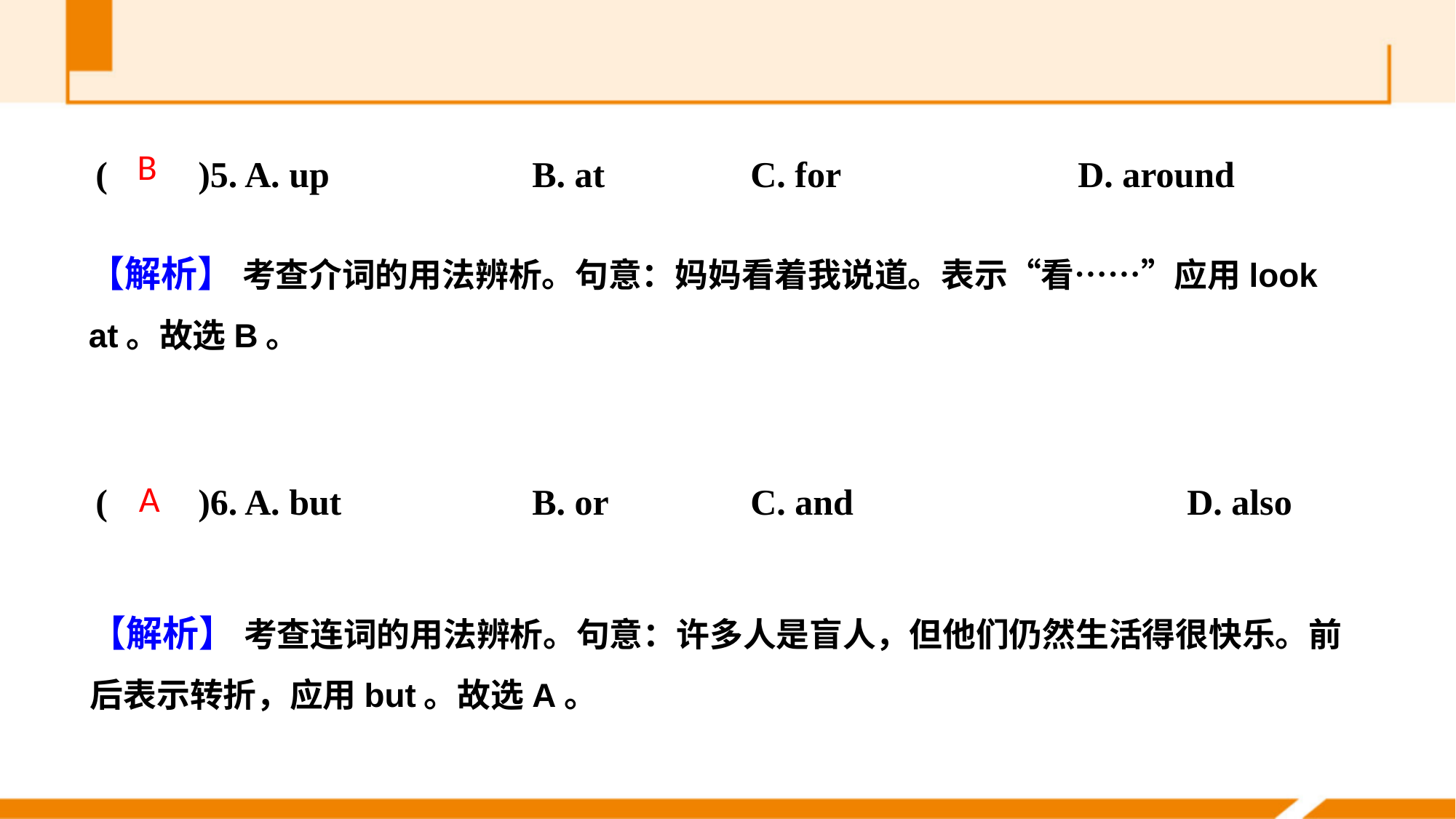

(　　)5. A. up  		B. at		C. for  			D. around

(　　)6. A. but  		B. or  		C. and  			D. also
B
【解析】 考查介词的用法辨析。句意：妈妈看着我说道。表示“看……”应用look at。故选B。
A
【解析】 考查连词的用法辨析。句意：许多人是盲人，但他们仍然生活得很快乐。前后表示转折，应用but。故选A。